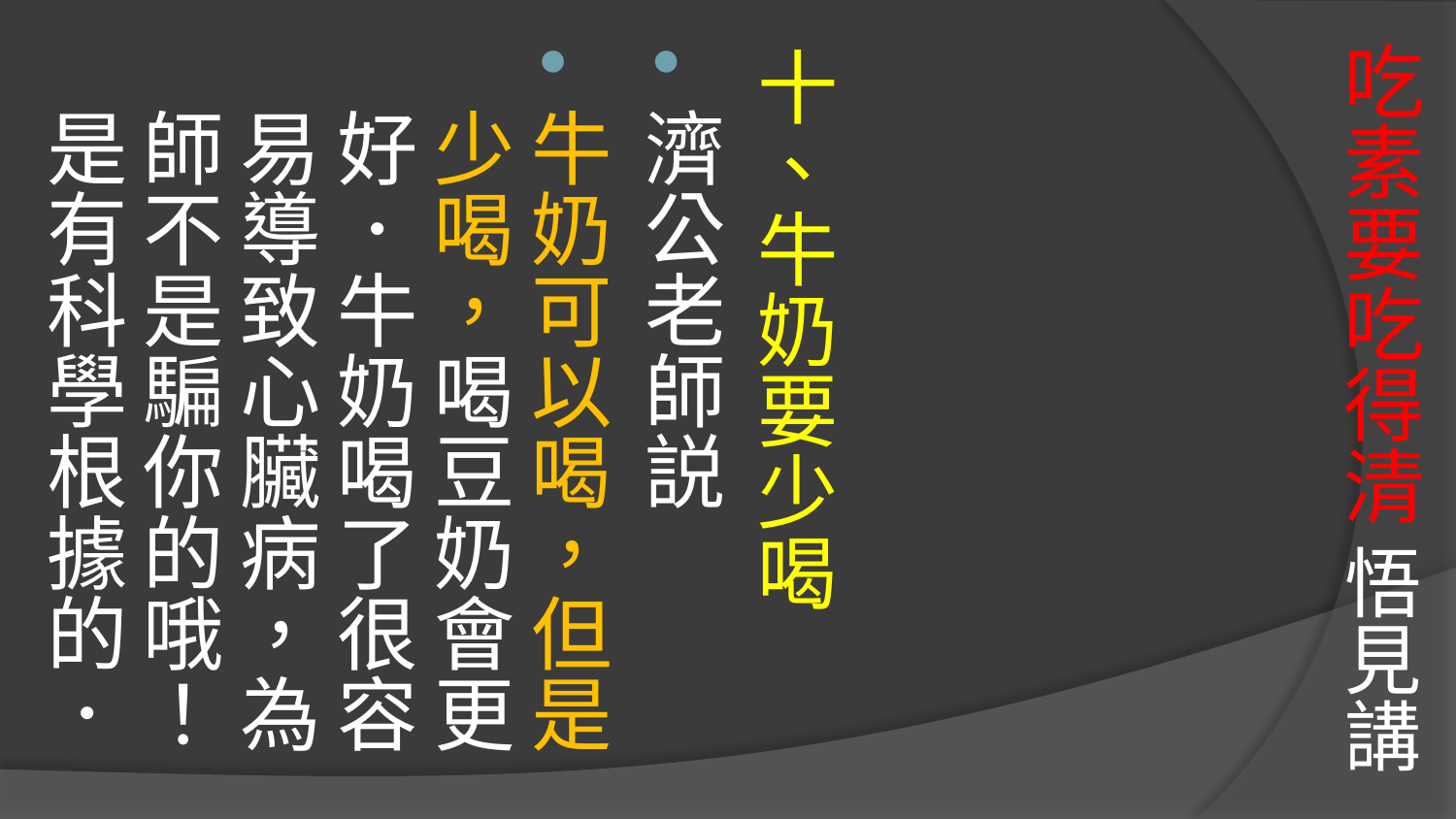

# 吃素要吃得清 悟見講
十、牛奶要少喝
濟公老師説
牛奶可以喝，但是少喝，喝豆奶會更好．牛奶喝了很容易導致心臟病，為師不是騙你的哦！是有科學根據的．